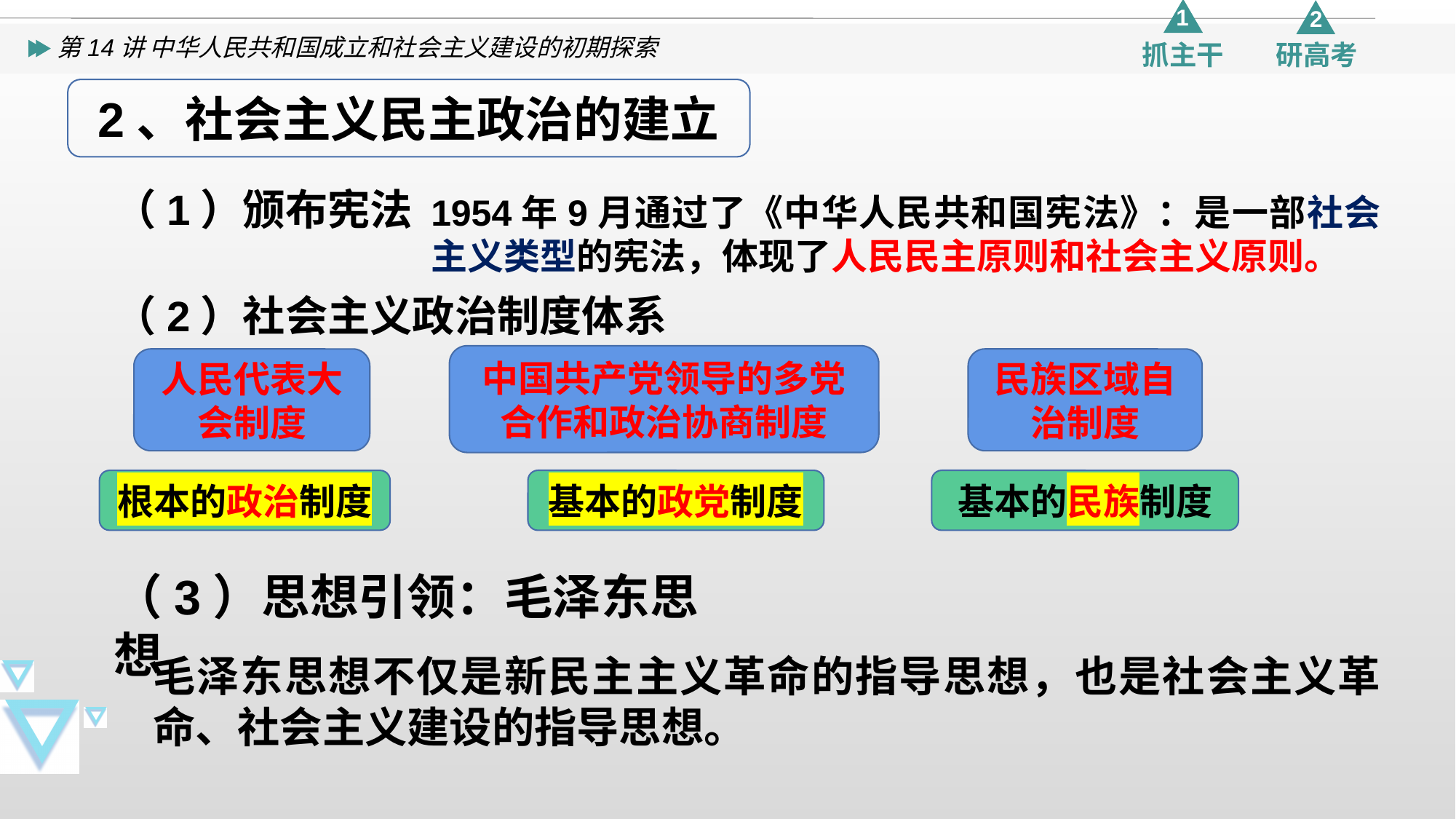

2、社会主义民主政治的建立
（1）颁布宪法
1954年9月通过了《中华人民共和国宪法》：是一部社会主义类型的宪法，体现了人民民主原则和社会主义原则。
（2）社会主义政治制度体系
中国共产党领导的多党合作和政治协商制度
人民代表大会制度
民族区域自治制度
基本的政党制度
基本的民族制度
根本的政治制度
（3）思想引领：毛泽东思想
毛泽东思想不仅是新民主主义革命的指导思想，也是社会主义革命、社会主义建设的指导思想。